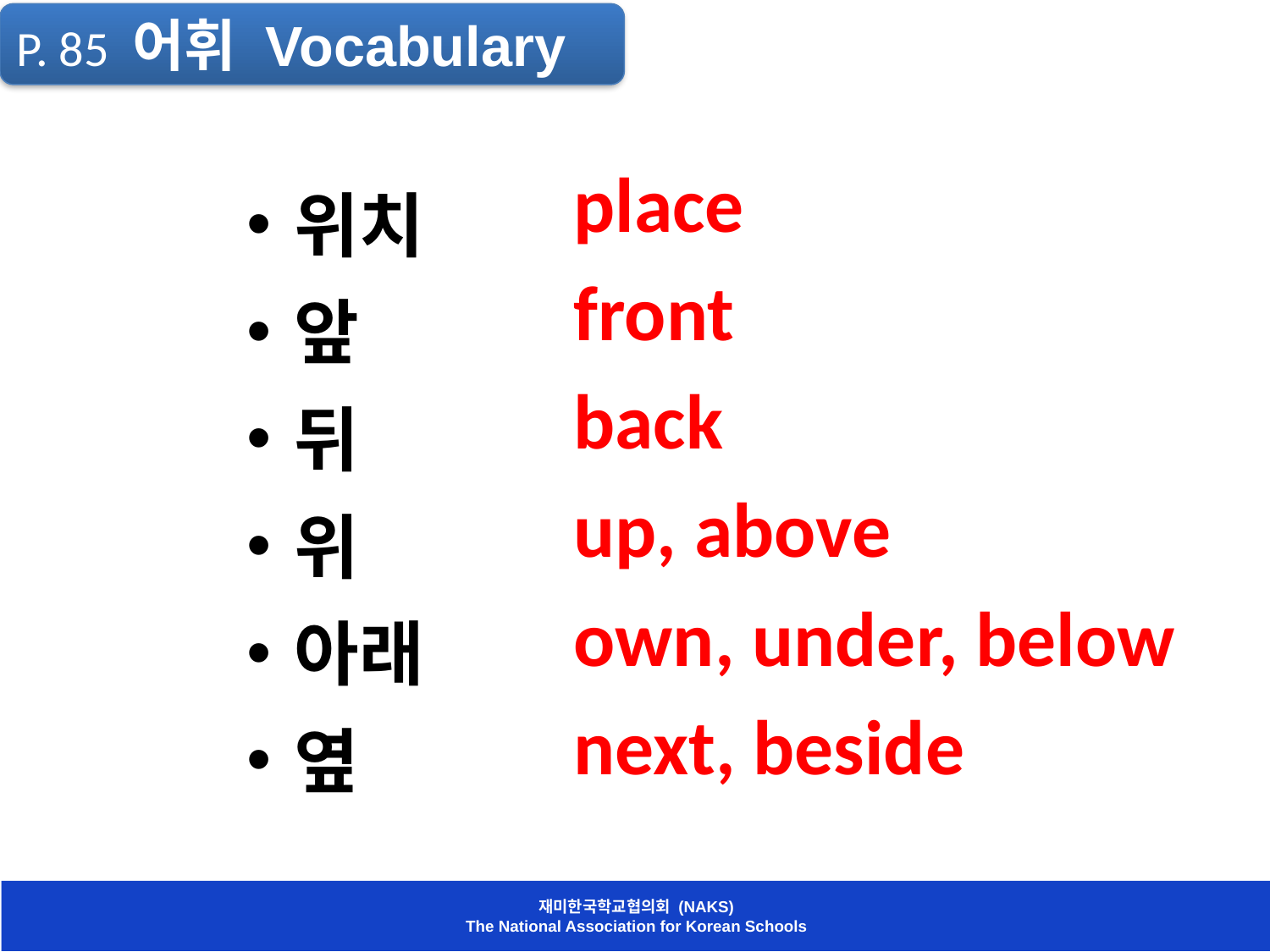

P. 85 어휘 Vocabulary
place
front
back
up, above
own, under, below
next, beside

위치
앞
뒤
위
아래
옆

재미한국학교협의회 (NAKS)
The National Association for Korean Schools